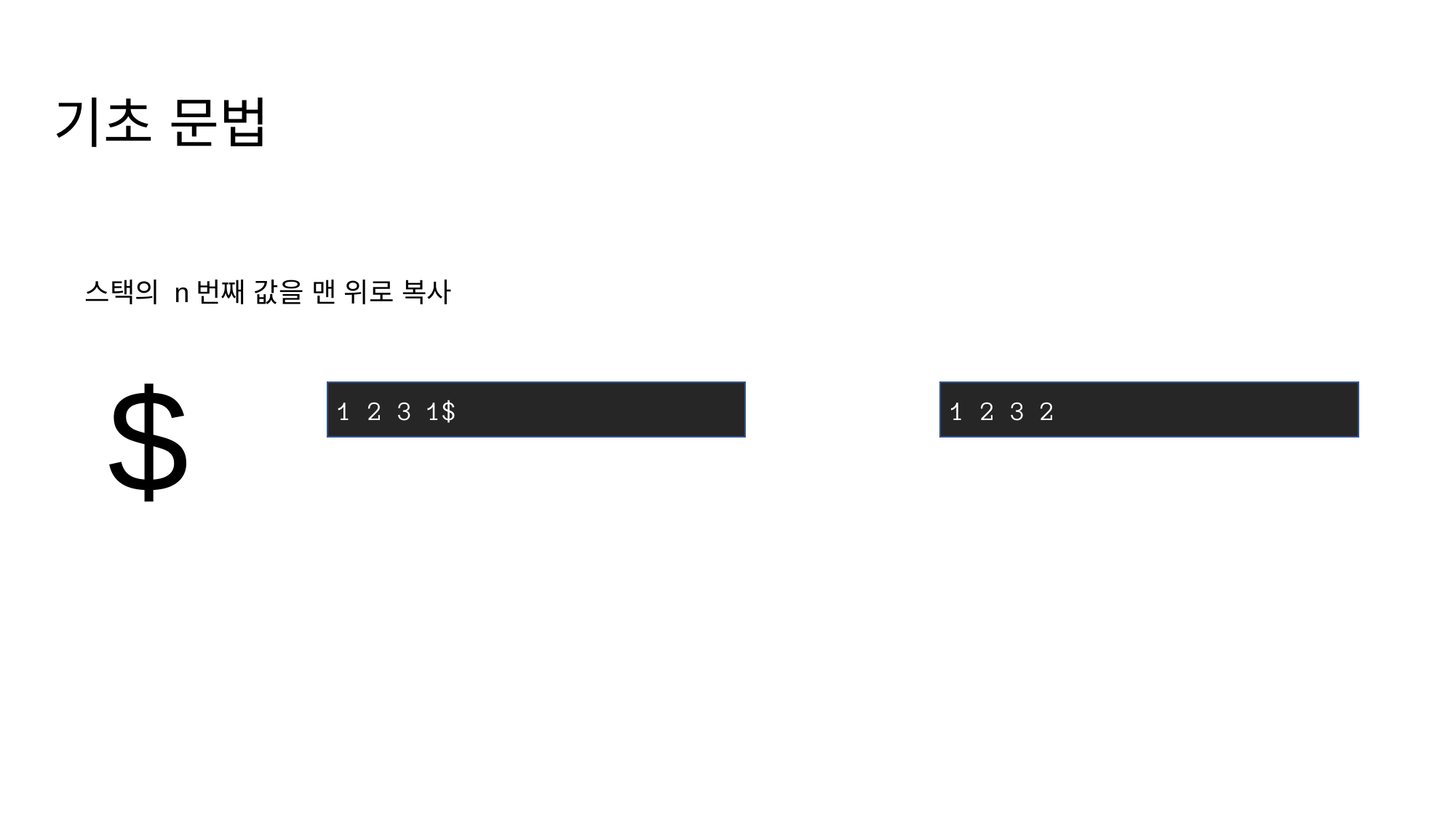

기초 문법
$
스택의 n번째 값을 맨 위로 복사
1 2 3 1$
1 2 3 2